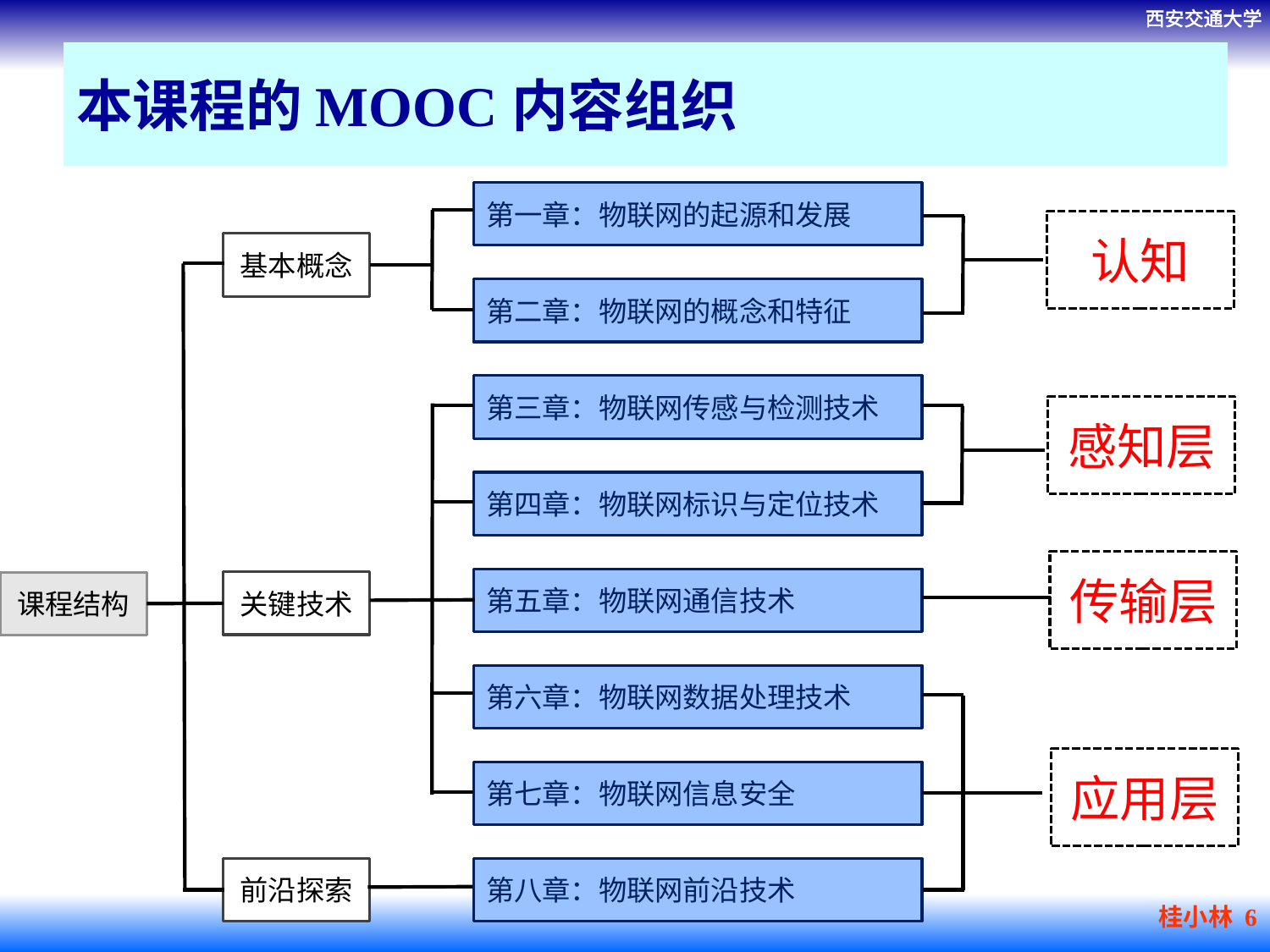

# 本课程的MOOC内容组织
第一章：物联网的起源和发展
认知
基本概念
第二章：物联网的概念和特征
第三章：物联网传感与检测技术
感知层
第四章：物联网标识与定位技术
传输层
第五章：物联网通信技术
关键技术
课程结构
第六章：物联网数据处理技术
应用层
第七章：物联网信息安全
前沿探索
第八章：物联网前沿技术
桂小林 6